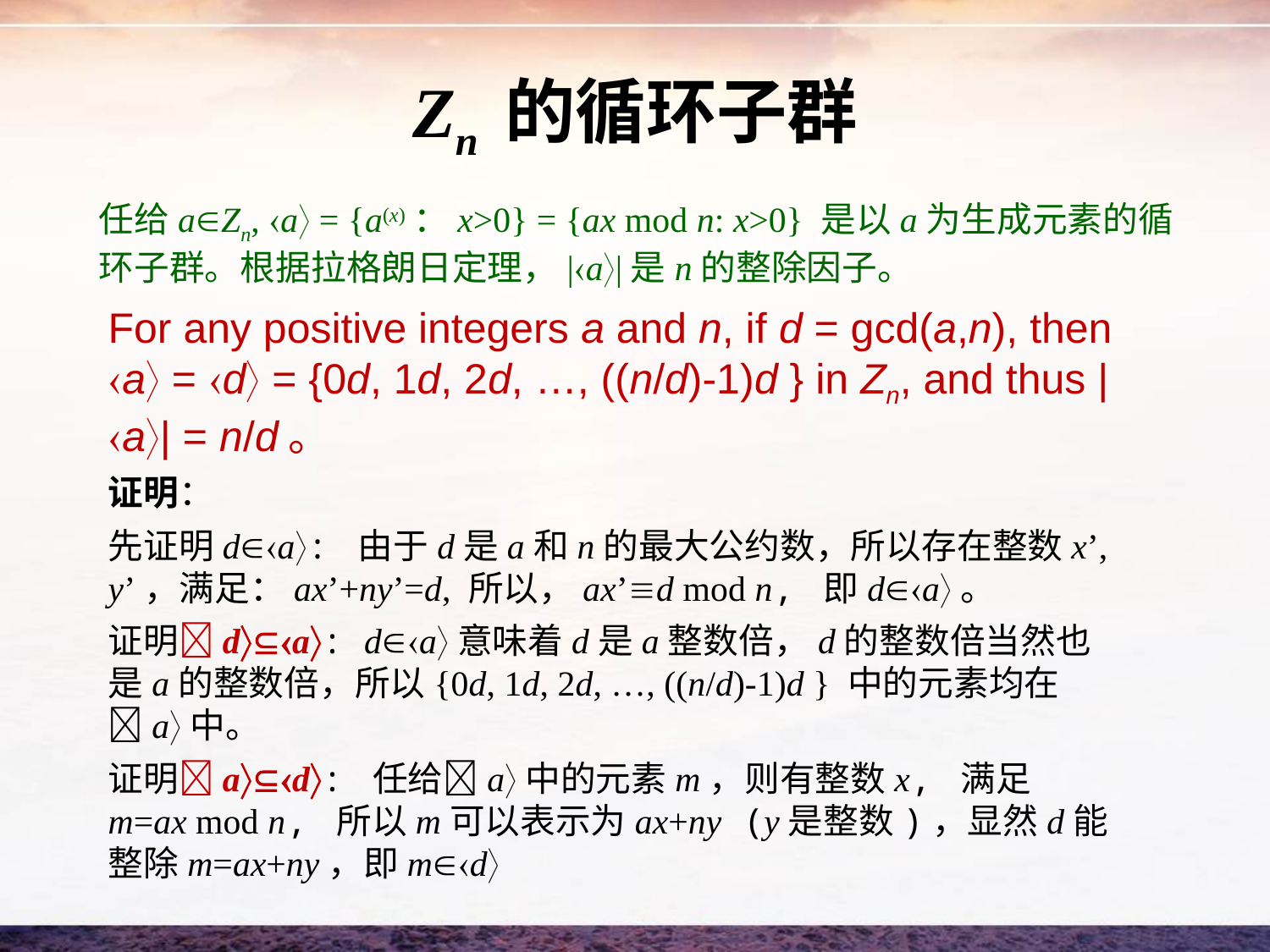

# Zn 的循环子群
任给a∈Zn, 〈a〉 = {a(x)：x>0} = {ax mod n: x>0} 是以a为生成元素的循环子群。根据拉格朗日定理，|〈a〉|是n的整除因子。
For any positive integers a and n, if d = gcd(a,n), then 〈a〉 = 〈d〉 = {0d, 1d, 2d, …, ((n/d)-1)d } in Zn, and thus |〈a〉| = n/d。
证明：
先证明d∈〈a〉: 由于d是a和n的最大公约数，所以存在整数x’, y’，满足：ax’+ny’=d, 所以，ax’≡d mod n, 即d∈〈a〉。
证明〈d〉⊆〈a〉: d∈〈a〉意味着d是a整数倍，d的整数倍当然也是a的整数倍，所以{0d, 1d, 2d, …, ((n/d)-1)d } 中的元素均在〈a〉中。
证明〈a〉⊆〈d〉: 任给〈a〉中的元素m，则有整数x, 满足 m=ax mod n, 所以m可以表示为ax+ny (y是整数)，显然d能整除m=ax+ny，即m∈〈d〉